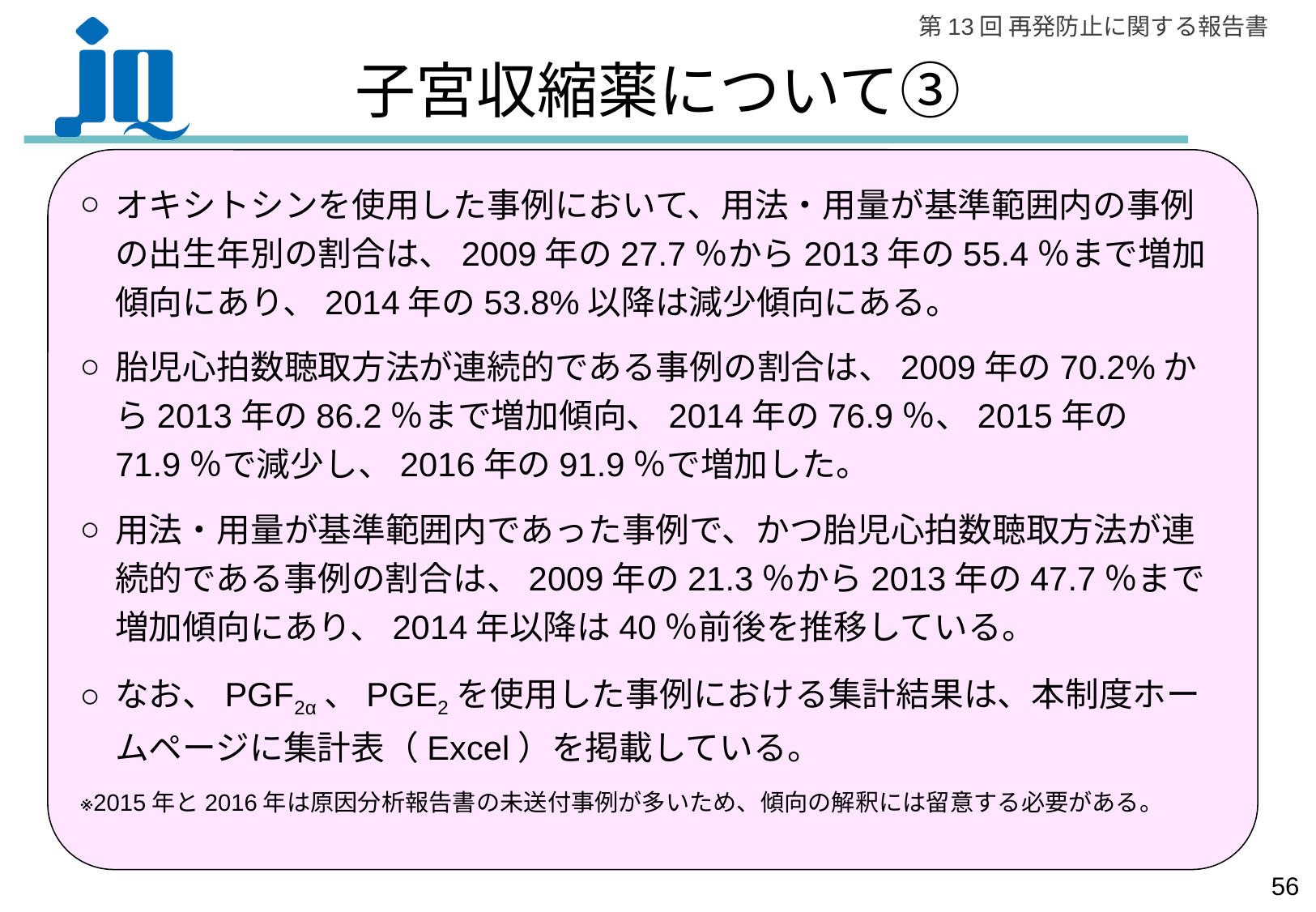

# 子宮収縮薬について③
オキシトシンを使用した事例において、用法・用量が基準範囲内の事例の出生年別の割合は、2009年の27.7％から2013年の55.4％まで増加傾向にあり、2014年の53.8%以降は減少傾向にある。
胎児心拍数聴取方法が連続的である事例の割合は、2009年の70.2%から2013年の86.2％まで増加傾向、2014年の76.9％、2015年の71.9％で減少し、2016年の91.9％で増加した。
用法・用量が基準範囲内であった事例で、かつ胎児心拍数聴取方法が連続的である事例の割合は、2009年の21.3％から2013年の47.7％まで増加傾向にあり、2014年以降は40％前後を推移している。
なお、PGF2α、PGE2を使用した事例における集計結果は、本制度ホームページに集計表（Excel）を掲載している。
※2015年と2016年は原因分析報告書の未送付事例が多いため、傾向の解釈には留意する必要がある。
56